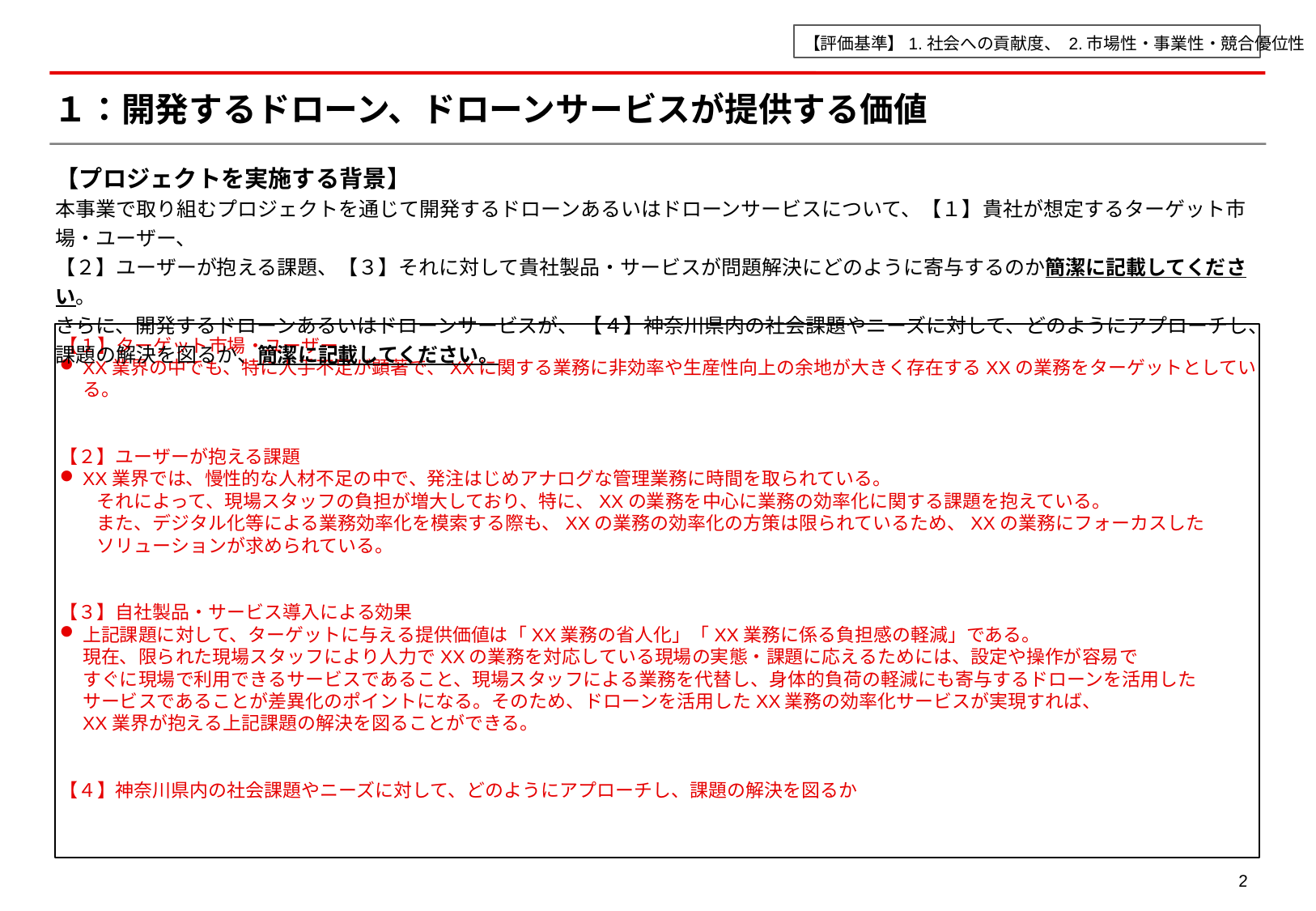

【評価基準】1.社会への貢献度、 2.市場性・事業性・競合優位性
# １：開発するドローン、ドローンサービスが提供する価値
【プロジェクトを実施する背景】
本事業で取り組むプロジェクトを通じて開発するドローンあるいはドローンサービスについて、【１】貴社が想定するターゲット市場・ユーザー、
【２】ユーザーが抱える課題、【３】それに対して貴社製品・サービスが問題解決にどのように寄与するのか簡潔に記載してください。
さらに、開発するドローンあるいはドローンサービスが、 【４】神奈川県内の社会課題やニーズに対して、どのようにアプローチし、課題の解決を図るか、簡潔に記載してください。

【１】ターゲット市場・ユーザー
XX業界の中でも、特に人手不足が顕著で、XXに関する業務に非効率や生産性向上の余地が大きく存在するXXの業務をターゲットとしている。

【２】ユーザーが抱える課題
XX業界では、慢性的な人材不足の中で、発注はじめアナログな管理業務に時間を取られている。
　　それによって、現場スタッフの負担が増大しており、特に、XXの業務を中心に業務の効率化に関する課題を抱えている。
　　また、デジタル化等による業務効率化を模索する際も、XXの業務の効率化の方策は限られているため、XXの業務にフォーカスした
　　ソリューションが求められている。

【３】自社製品・サービス導入による効果
上記課題に対して、ターゲットに与える提供価値は「XX業務の省人化」「XX業務に係る負担感の軽減」である。
現在、限られた現場スタッフにより人力でXXの業務を対応している現場の実態・課題に応えるためには、設定や操作が容易で
すぐに現場で利用できるサービスであること、現場スタッフによる業務を代替し、身体的負荷の軽減にも寄与するドローンを活用した
サービスであることが差異化のポイントになる。そのため、ドローンを活用したXX業務の効率化サービスが実現すれば、
XX業界が抱える上記課題の解決を図ることができる。

【４】神奈川県内の社会課題やニーズに対して、どのようにアプローチし、課題の解決を図るか